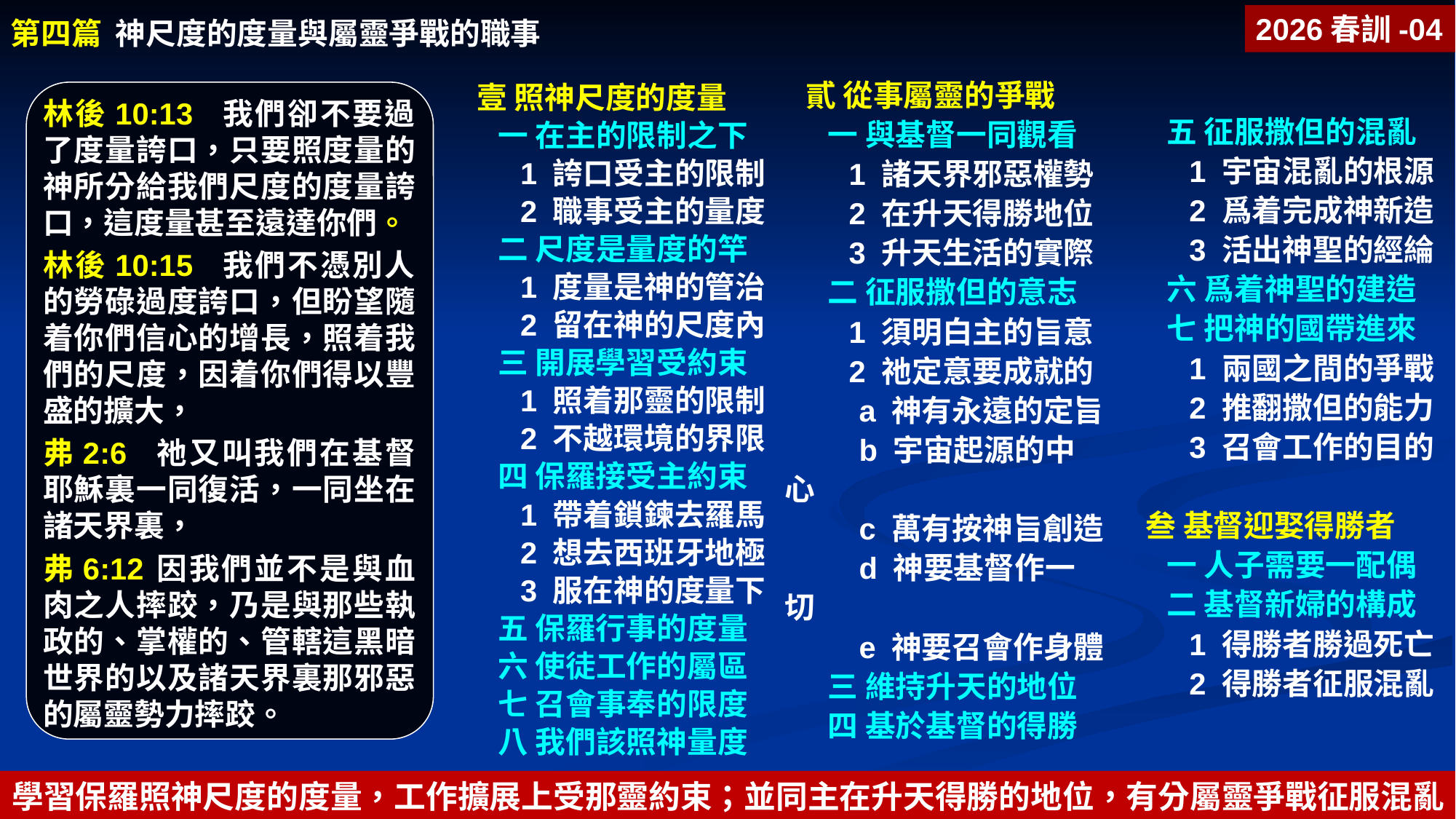

第四篇  神尺度的度量與屬靈爭戰的職事

2026春訓-04
貳 從事屬靈的爭戰
一 與基督一同觀看
1 諸天界邪惡權勢
2 在升天得勝地位
3 升天生活的實際
二 征服撒但的意志
1 須明白主的旨意
2 祂定意要成就的
a 神有永遠的定旨
b 宇宙起源的中心
c 萬有按神旨創造
d 神要基督作一切
e 神要召會作身體
三 維持升天的地位
四 基於基督的得勝

壹 照神尺度的度量
一 在主的限制之下
1 誇口受主的限制
2 職事受主的量度
二 尺度是量度的竿
1 度量是神的管治
2 留在神的尺度內
三 開展學習受約束
1 照着那靈的限制
2 不越環境的界限
四 保羅接受主約束
1 帶着鎖鍊去羅馬
2 想去西班牙地極
3 服在神的度量下
五 保羅行事的度量
六 使徒工作的屬區
七 召會事奉的限度
八 我們該照神量度

林後10:13  我們卻不要過了度量誇口，只要照度量的神所分給我們尺度的度量誇口，這度量甚至遠達你們。
林後10:15  我們不憑別人的勞碌過度誇口，但盼望隨着你們信心的增長，照着我們的尺度，因着你們得以豐盛的擴大，
弗2:6	祂又叫我們在基督耶穌裏一同復活，一同坐在諸天界裏，
弗6:12	因我們並不是與血肉之人摔跤，乃是與那些執政的、掌權的、管轄這黑暗世界的以及諸天界裏那邪惡的屬靈勢力摔跤。
五 征服撒但的混亂
1 宇宙混亂的根源
2 爲着完成神新造
3 活出神聖的經綸
六 爲着神聖的建造
七 把神的國帶進來
1 兩國之間的爭戰
2 推翻撒但的能力
3 召會工作的目的

叁 基督迎娶得勝者
一 人子需要一配偶
二 基督新婦的構成
1 得勝者勝過死亡
2 得勝者征服混亂

學習保羅照神尺度的度量，工作擴展上受那靈約束；並同主在升天得勝的地位，有分屬靈爭戰征服混亂。